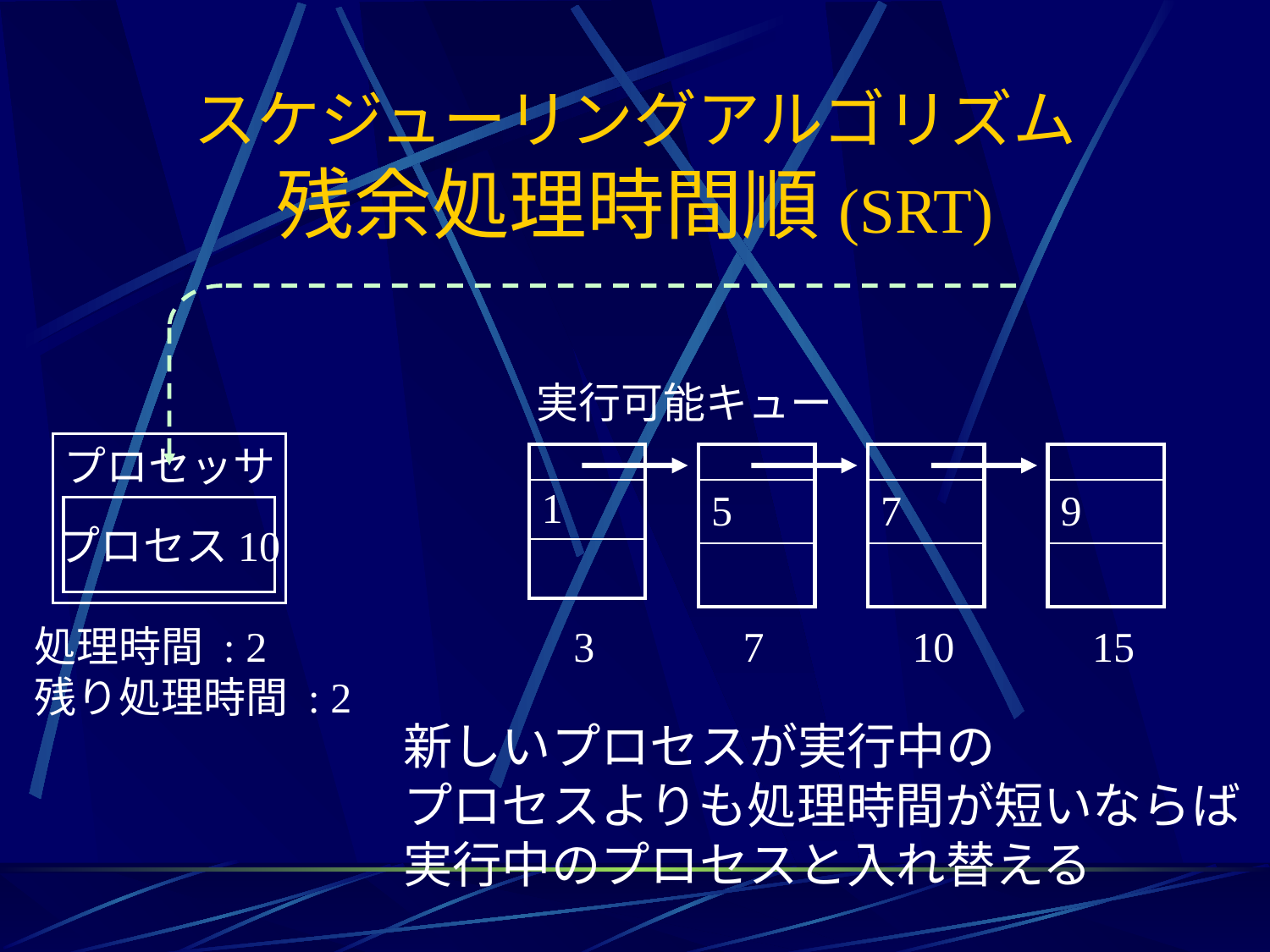

# スケジューリングアルゴリズム 残余処理時間順(SRT)

実行可能キュー

プロセッサ
|  |
| --- |
| 1 |
|  |
|  |
| --- |
| 5 |
|  |
|  |
| --- |
| 7 |
|  |
|  |
| --- |
| 9 |
|  |

プロセス10
処理時間 : 2
残り処理時間 : 2
3
7
10
15
新しいプロセスが実行中の
プロセスよりも処理時間が短いならば
実行中のプロセスと入れ替える